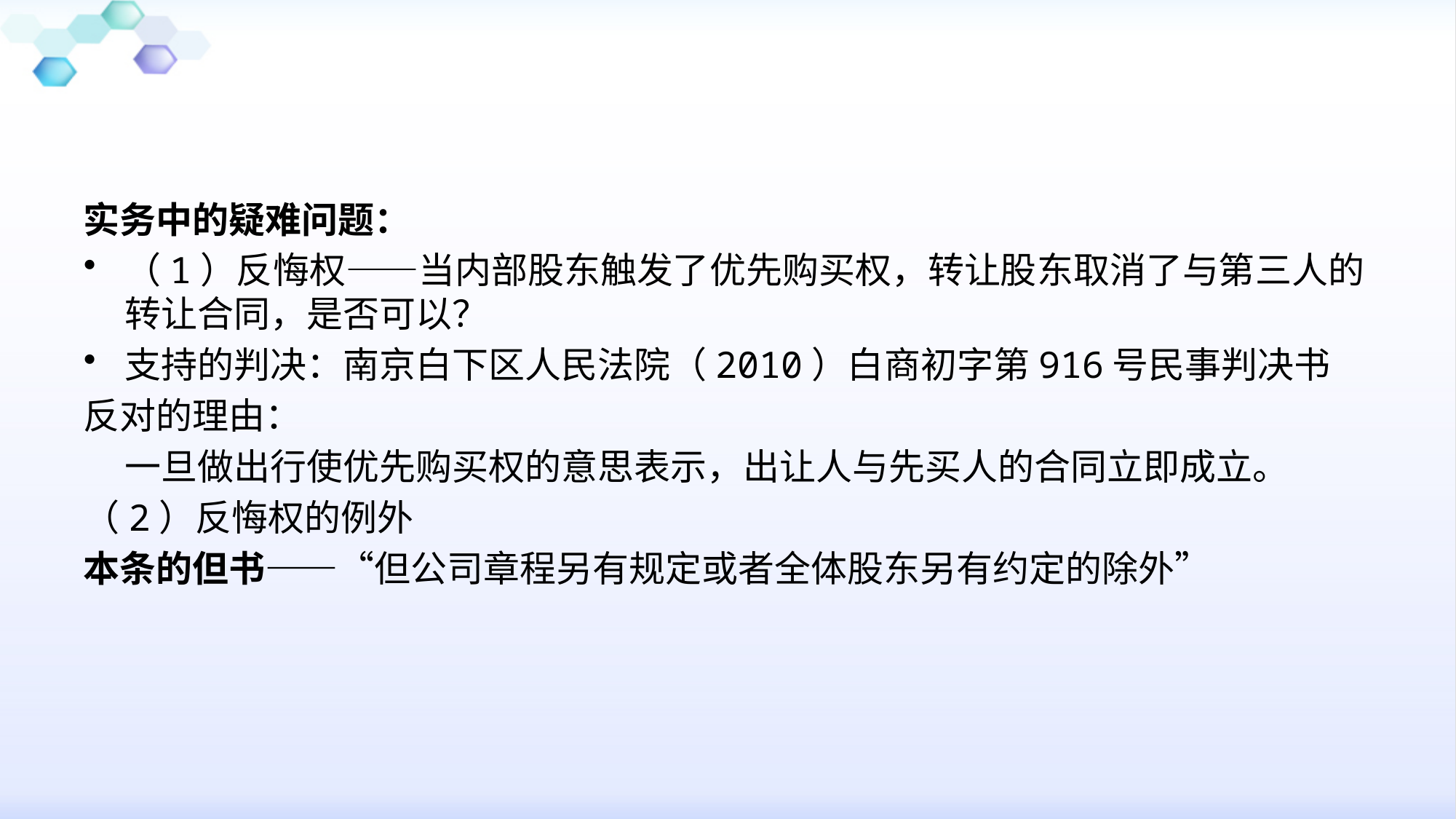

实务中的疑难问题：
（1）反悔权——当内部股东触发了优先购买权，转让股东取消了与第三人的转让合同，是否可以？
支持的判决：南京白下区人民法院（2010）白商初字第916号民事判决书
反对的理由：
    一旦做出行使优先购买权的意思表示，出让人与先买人的合同立即成立。
（2）反悔权的例外
本条的但书——“但公司章程另有规定或者全体股东另有约定的除外”